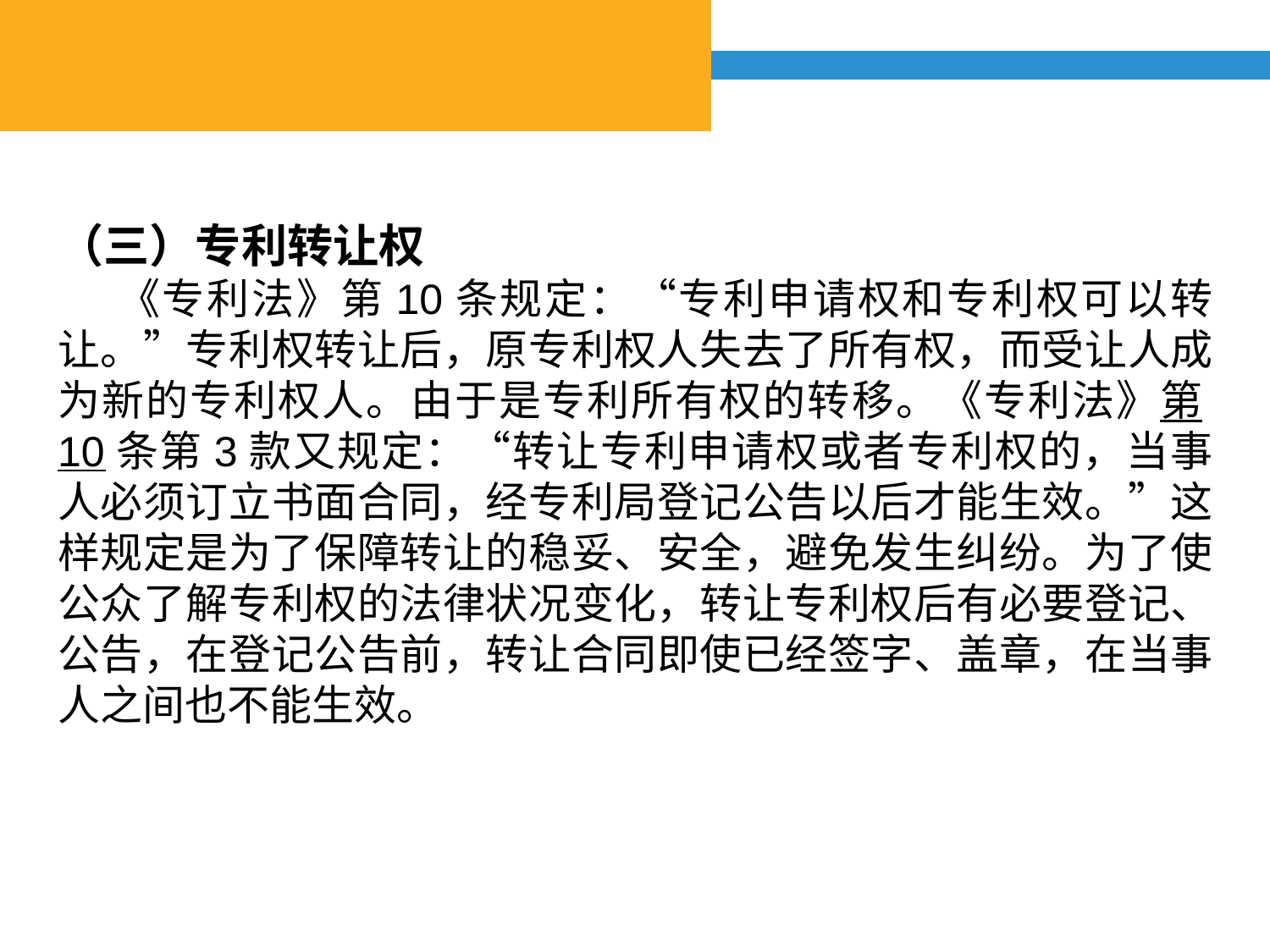

（三）专利转让权
    《专利法》第10条规定：“专利申请权和专利权可以转让。”专利权转让后，原专利权人失去了所有权，而受让人成为新的专利权人。由于是专利所有权的转移。《专利法》第10条第3款又规定：“转让专利申请权或者专利权的，当事人必须订立书面合同，经专利局登记公告以后才能生效。”这样规定是为了保障转让的稳妥、安全，避免发生纠纷。为了使公众了解专利权的法律状况变化，转让专利权后有必要登记、公告，在登记公告前，转让合同即使已经签字、盖章，在当事人之间也不能生效。